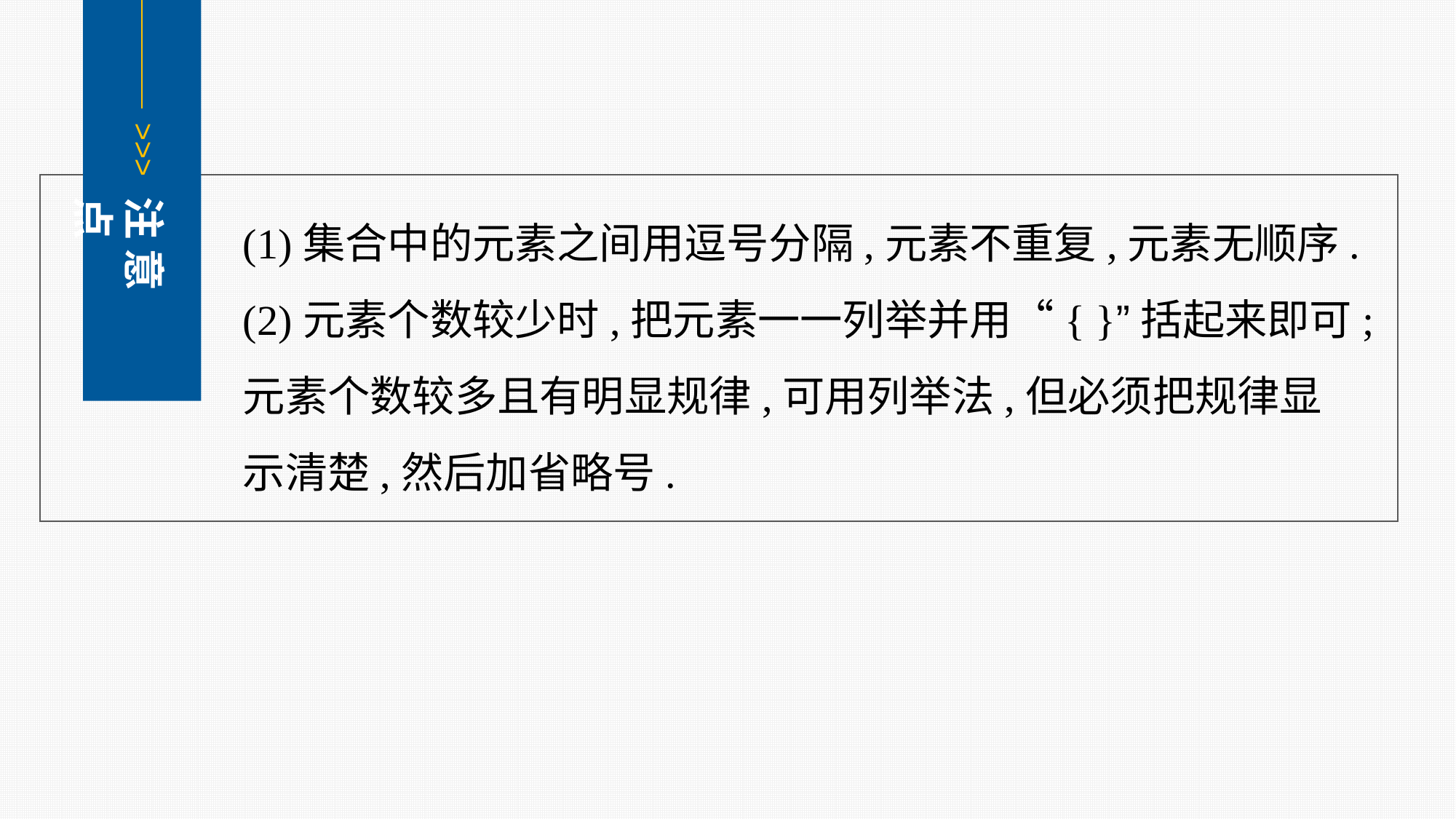

<<<
注 意 点

(1)集合中的元素之间用逗号分隔,元素不重复,元素无顺序.
(2)元素个数较少时,把元素一一列举并用“{ }”括起来即可;元素个数较多且有明显规律,可用列举法,但必须把规律显示清楚,然后加省略号.